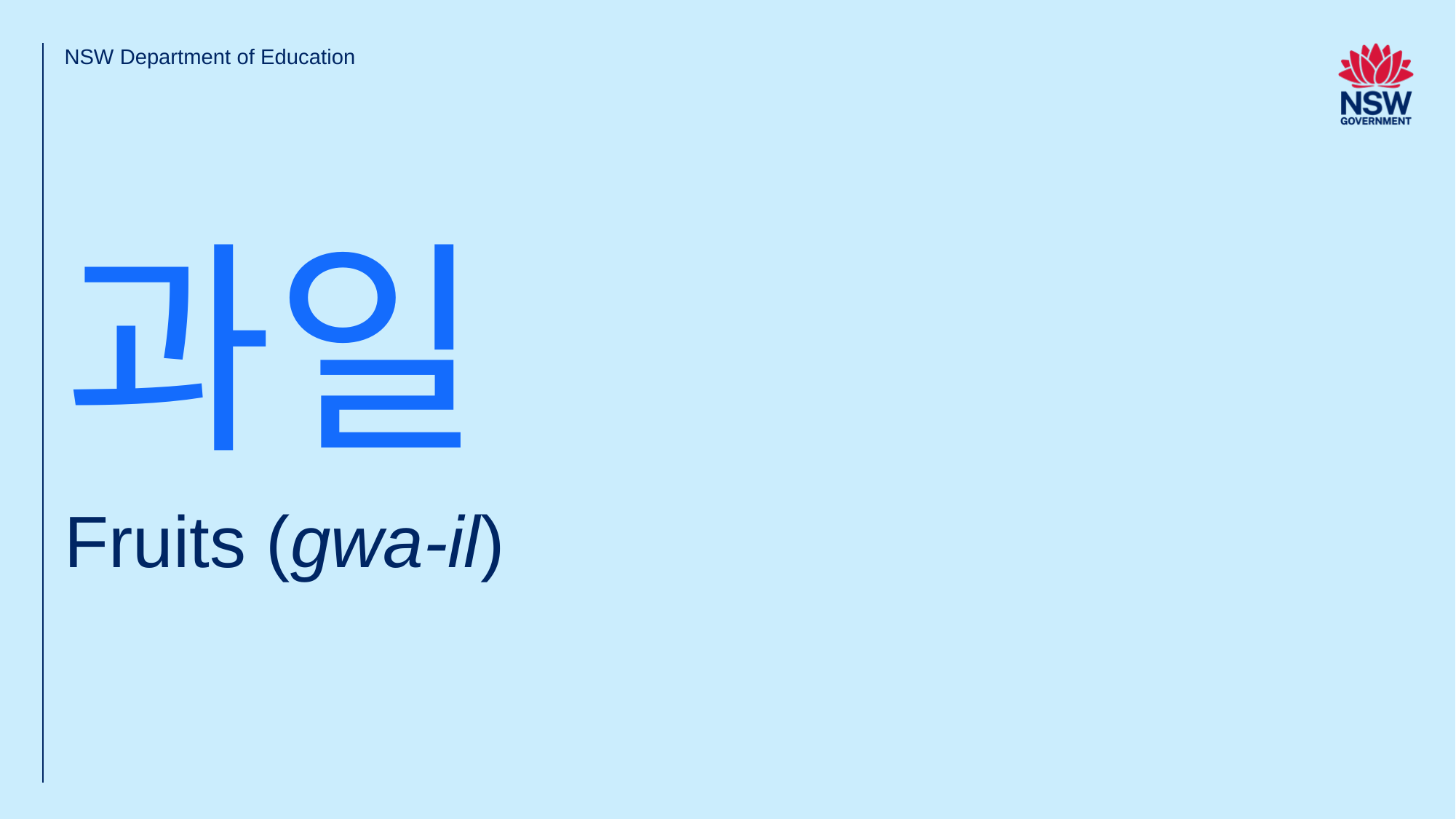

NSW Department of Education
과일
# Fruits (gwa-il)